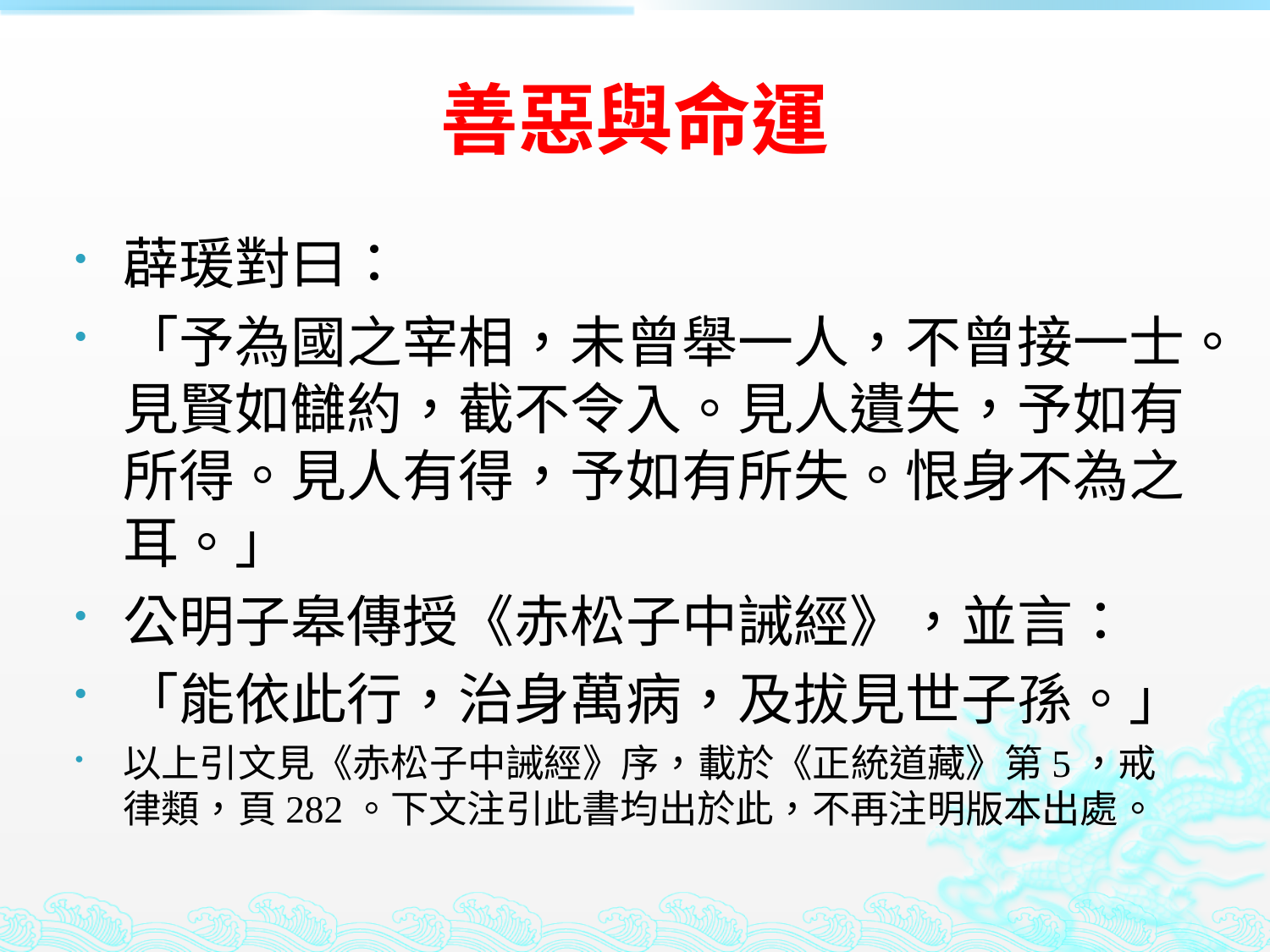

# 善惡與命運
薜瑗對曰：
「予為國之宰相，未曾舉一人，不曾接一士。見賢如讎約，截不令入。見人遺失，予如有所得。見人有得，予如有所失。恨身不為之耳。」
公明子皋傳授《赤松子中誡經》，並言：
「能依此行，治身萬病，及拔見世子孫。」
以上引文見《赤松子中誡經》序，載於《正統道藏》第5，戒律類，頁282。下文注引此書均出於此，不再注明版本出處。